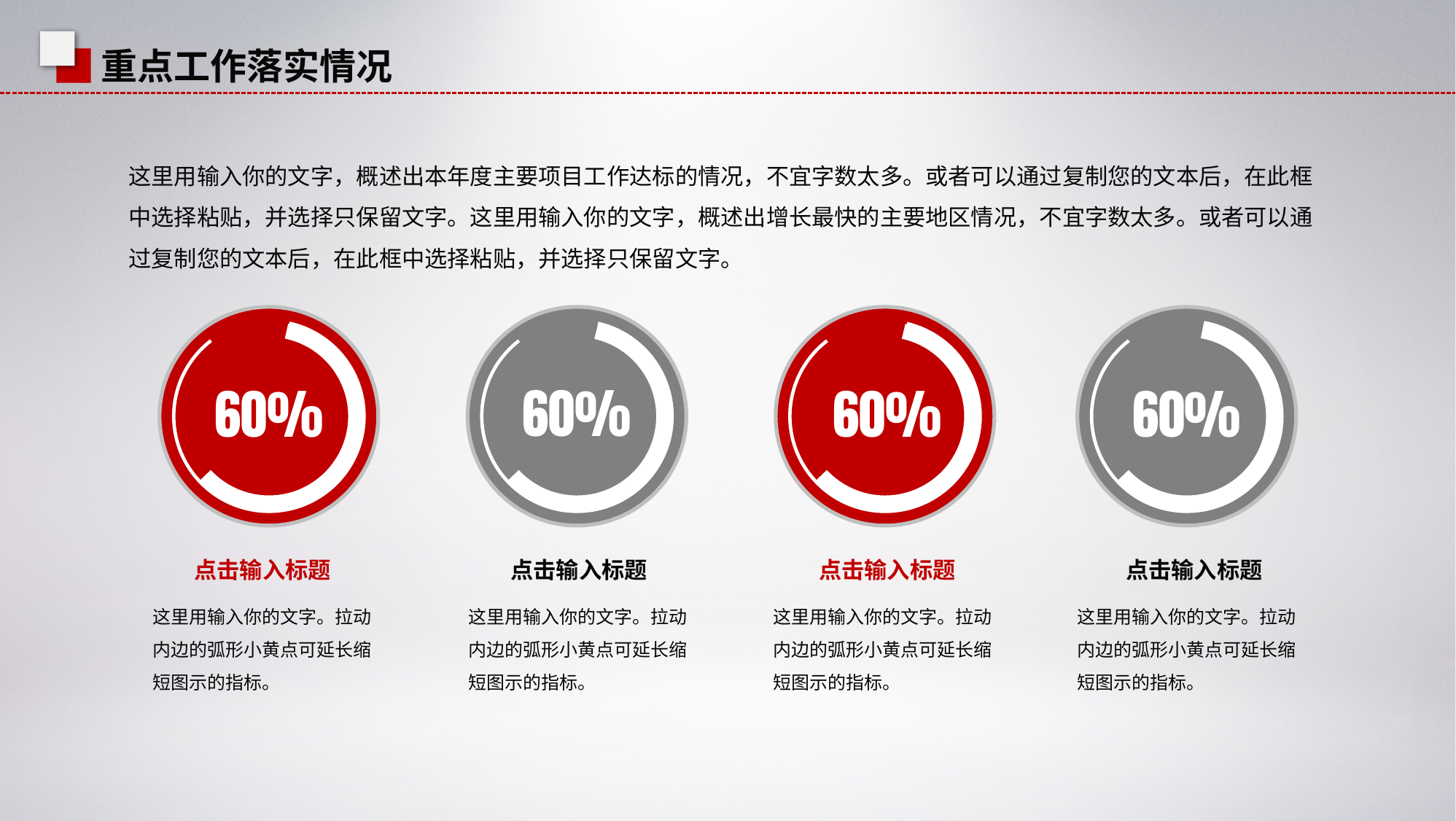

重点工作落实情况
这里用输入你的文字，概述出本年度主要项目工作达标的情况，不宜字数太多。或者可以通过复制您的文本后，在此框中选择粘贴，并选择只保留文字。这里用输入你的文字，概述出增长最快的主要地区情况，不宜字数太多。或者可以通过复制您的文本后，在此框中选择粘贴，并选择只保留文字。

60%
60%
60%
60%
点击输入标题
点击输入标题
点击输入标题
点击输入标题
这里用输入你的文字。拉动内边的弧形小黄点可延长缩短图示的指标。
这里用输入你的文字。拉动内边的弧形小黄点可延长缩短图示的指标。
这里用输入你的文字。拉动内边的弧形小黄点可延长缩短图示的指标。
这里用输入你的文字。拉动内边的弧形小黄点可延长缩短图示的指标。